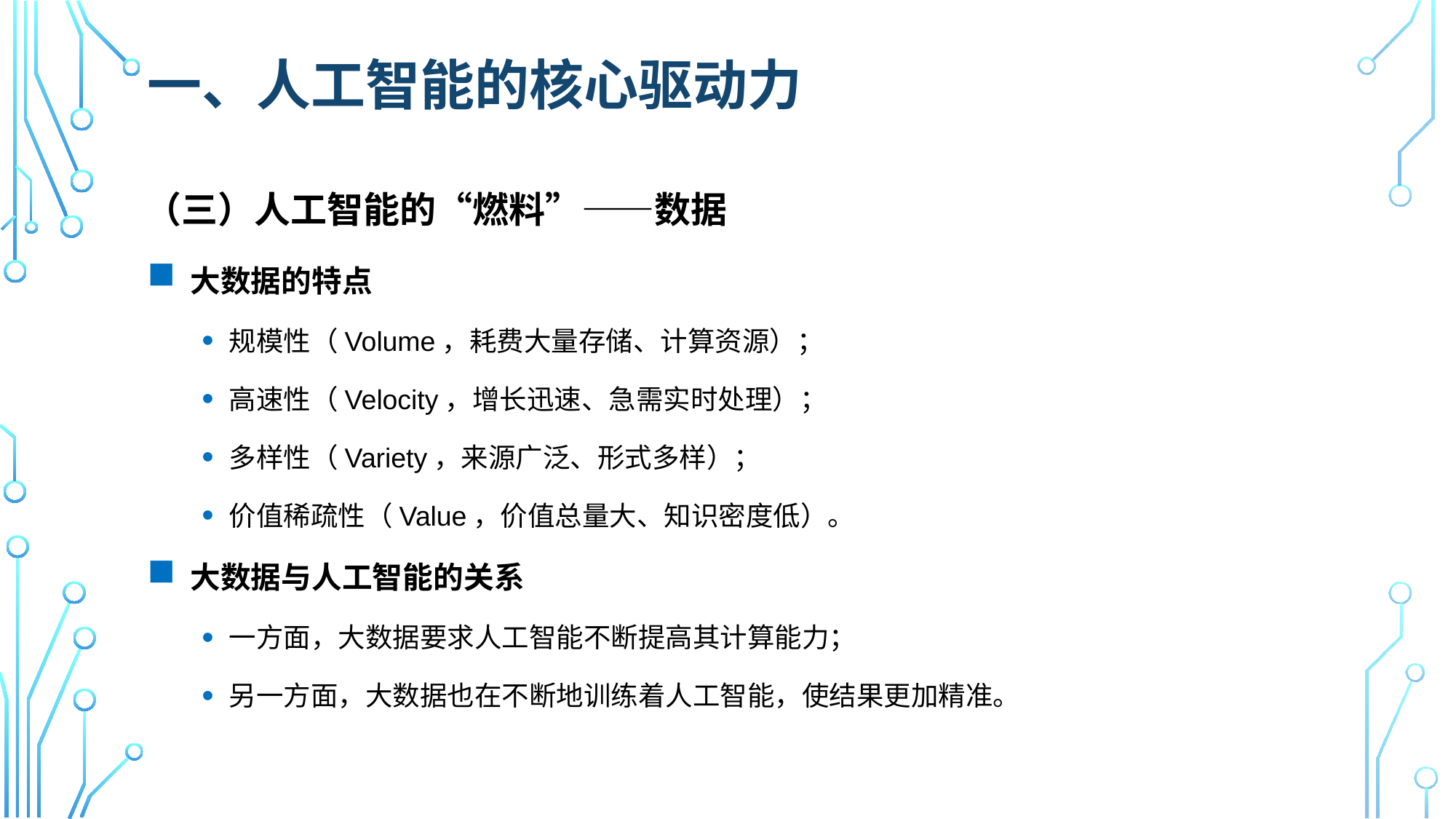

# 一、人工智能的核心驱动力
（三）人工智能的“燃料”——数据
 大数据的特点
规模性（Volume，耗费大量存储、计算资源）；
高速性（Velocity，增长迅速、急需实时处理）；
多样性（Variety，来源广泛、形式多样）；
价值稀疏性（Value，价值总量大、知识密度低）。
 大数据与人工智能的关系
一方面，大数据要求人工智能不断提高其计算能力；
另一方面，大数据也在不断地训练着人工智能，使结果更加精准。